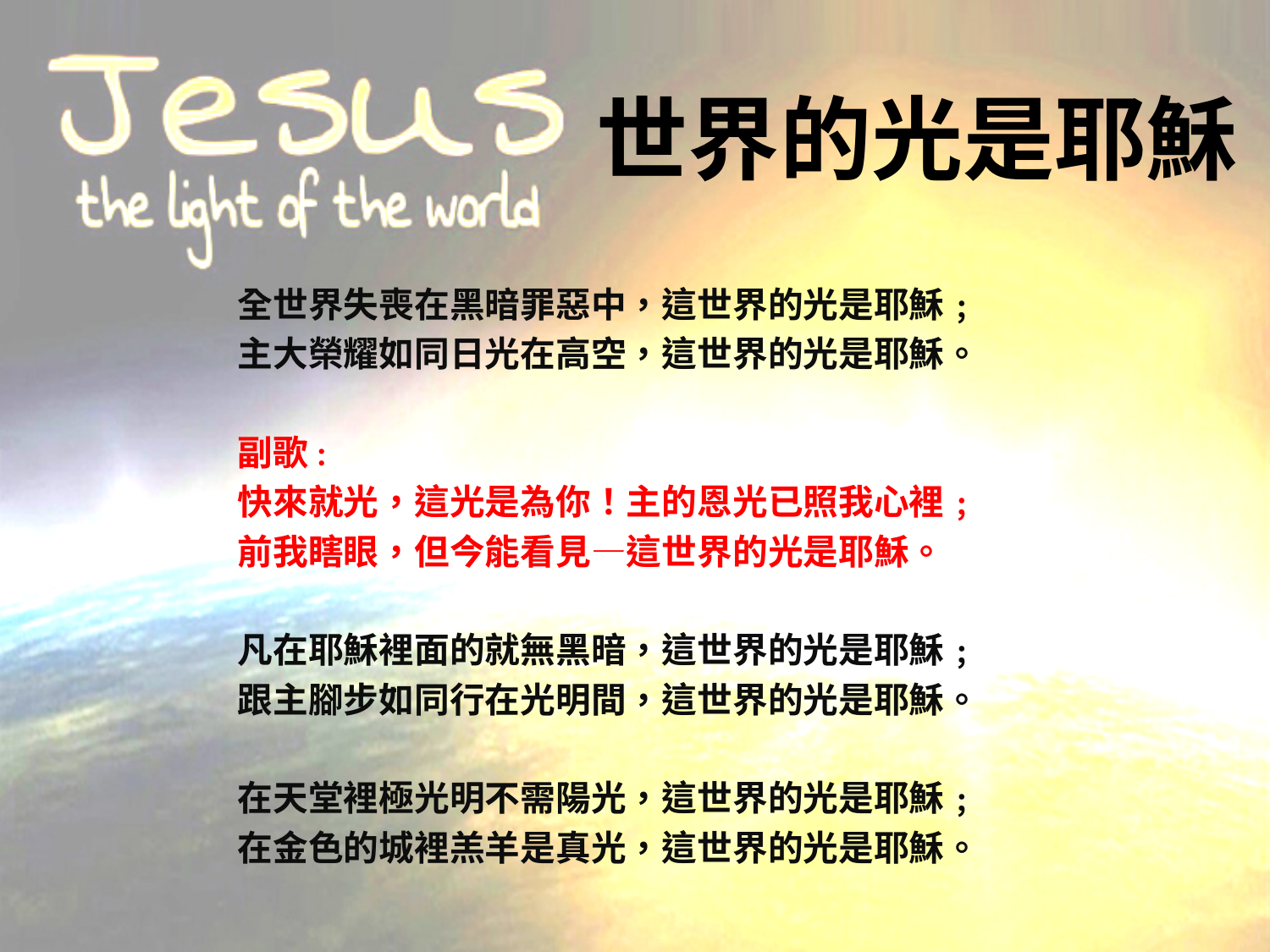

世界的光是耶穌
全世界失喪在黑暗罪惡中，這世界的光是耶穌﹔
主大榮耀如同日光在高空，這世界的光是耶穌。

副歌:
快來就光，這光是為你！主的恩光已照我心裡﹔
前我瞎眼，但今能看見—這世界的光是耶穌。

凡在耶穌裡面的就無黑暗，這世界的光是耶穌﹔
跟主腳步如同行在光明間，這世界的光是耶穌。

在天堂裡極光明不需陽光，這世界的光是耶穌﹔
在金色的城裡羔羊是真光，這世界的光是耶穌。